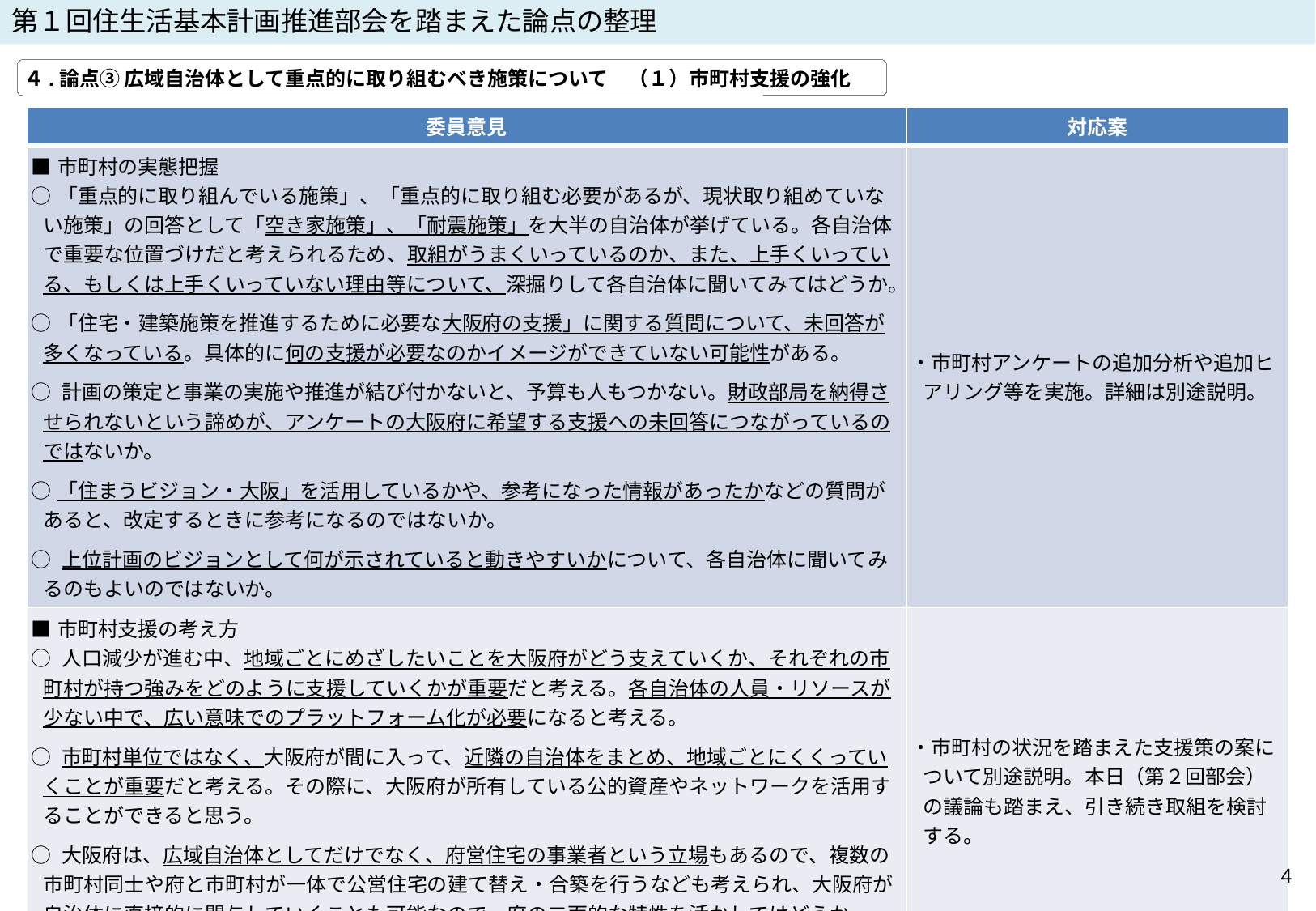

第１回住生活基本計画推進部会を踏まえた論点の整理
４.論点③ 広域自治体として重点的に取り組むべき施策について　（１）市町村支援の強化
| 委員意見 | 対応案 |
| --- | --- |
| ■市町村の実態把握 ○「重点的に取り組んでいる施策」、「重点的に取り組む必要があるが、現状取り組めていない施策」の回答として「空き家施策」、「耐震施策」を大半の自治体が挙げている。各自治体で重要な位置づけだと考えられるため、取組がうまくいっているのか、また、上手くいっている、もしくは上手くいっていない理由等について、深掘りして各自治体に聞いてみてはどうか。 ○「住宅・建築施策を推進するために必要な大阪府の支援」に関する質問について、未回答が多くなっている。具体的に何の支援が必要なのかイメージができていない可能性がある。 ○ 計画の策定と事業の実施や推進が結び付かないと、予算も人もつかない。財政部局を納得させられないという諦めが、アンケートの大阪府に希望する支援への未回答につながっているのではないか。 ○「住まうビジョン・大阪」を活用しているかや、参考になった情報があったかなどの質問があると、改定するときに参考になるのではないか。 ○ 上位計画のビジョンとして何が示されていると動きやすいかについて、各自治体に聞いてみるのもよいのではないか。 | ・市町村アンケートの追加分析や追加ヒアリング等を実施。詳細は別途説明。 |
| ■市町村支援の考え方 ○ 人口減少が進む中、地域ごとにめざしたいことを大阪府がどう支えていくか、それぞれの市町村が持つ強みをどのように支援していくかが重要だと考える。各自治体の人員・リソースが少ない中で、広い意味でのプラットフォーム化が必要になると考える。 ○ 市町村単位ではなく、大阪府が間に入って、近隣の自治体をまとめ、地域ごとにくくっていくことが重要だと考える。その際に、大阪府が所有している公的資産やネットワークを活用することができると思う。 ○ 大阪府は、広域自治体としてだけでなく、府営住宅の事業者という立場もあるので、複数の市町村同士や府と市町村が一体で公営住宅の建て替え・合築を行うなども考えられ、大阪府が自治体に直接的に関与していくことも可能なので、府の二面的な特性を活かしてはどうか。 ○ 大阪府が支援を行う中で、大阪市や中核市と連携ができると効率化が図れると考える。 | ・市町村の状況を踏まえた支援策の案について別途説明。本日（第２回部会）の議論も踏まえ、引き続き取組を検討する。 |
4